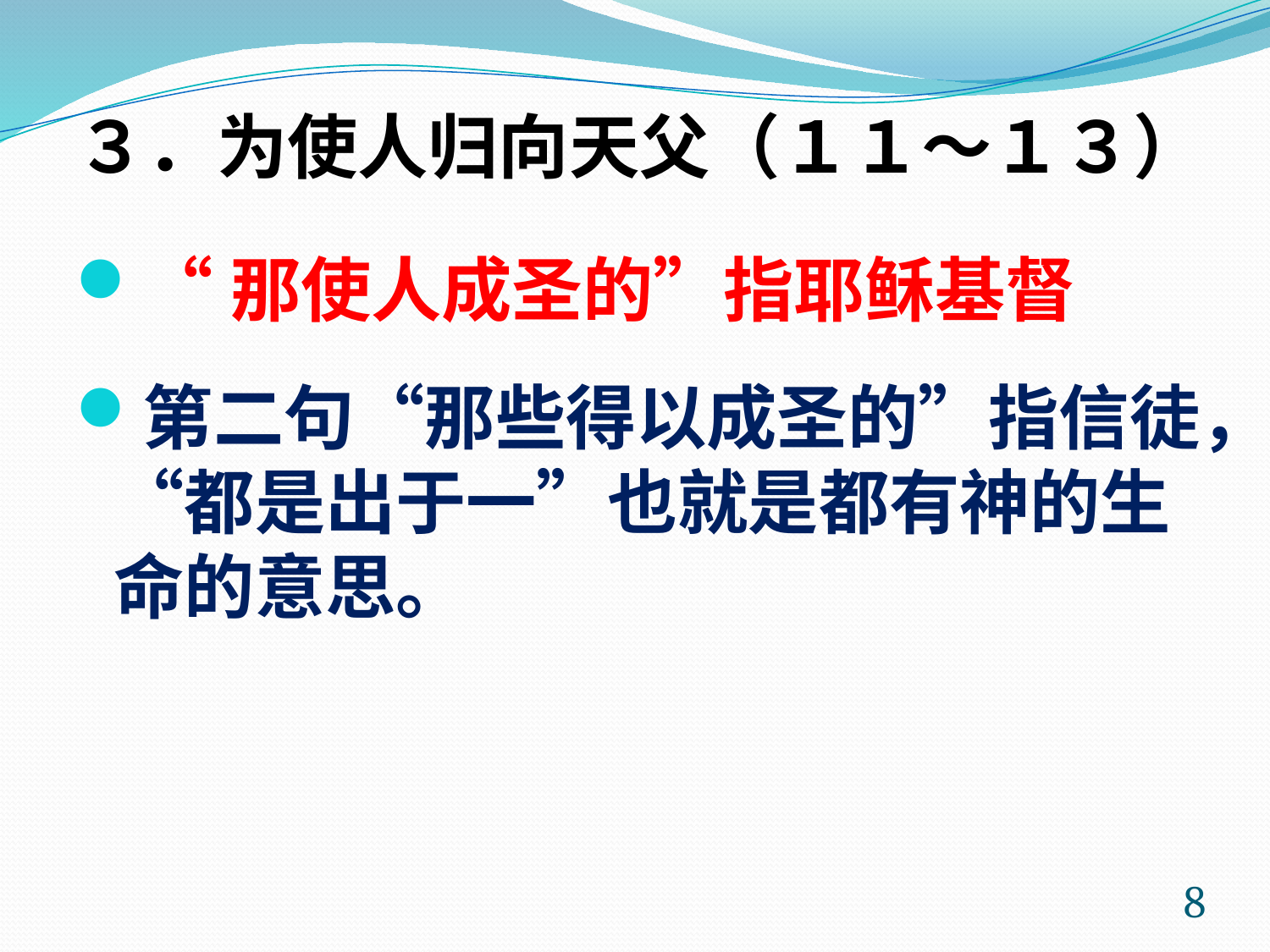

３．为使人归向天父（１１～１３）

“那使人成圣的”指耶稣基督

第二句“那些得以成圣的”指信徒，“都是出于一”也就是都有神的生命的意思。
8